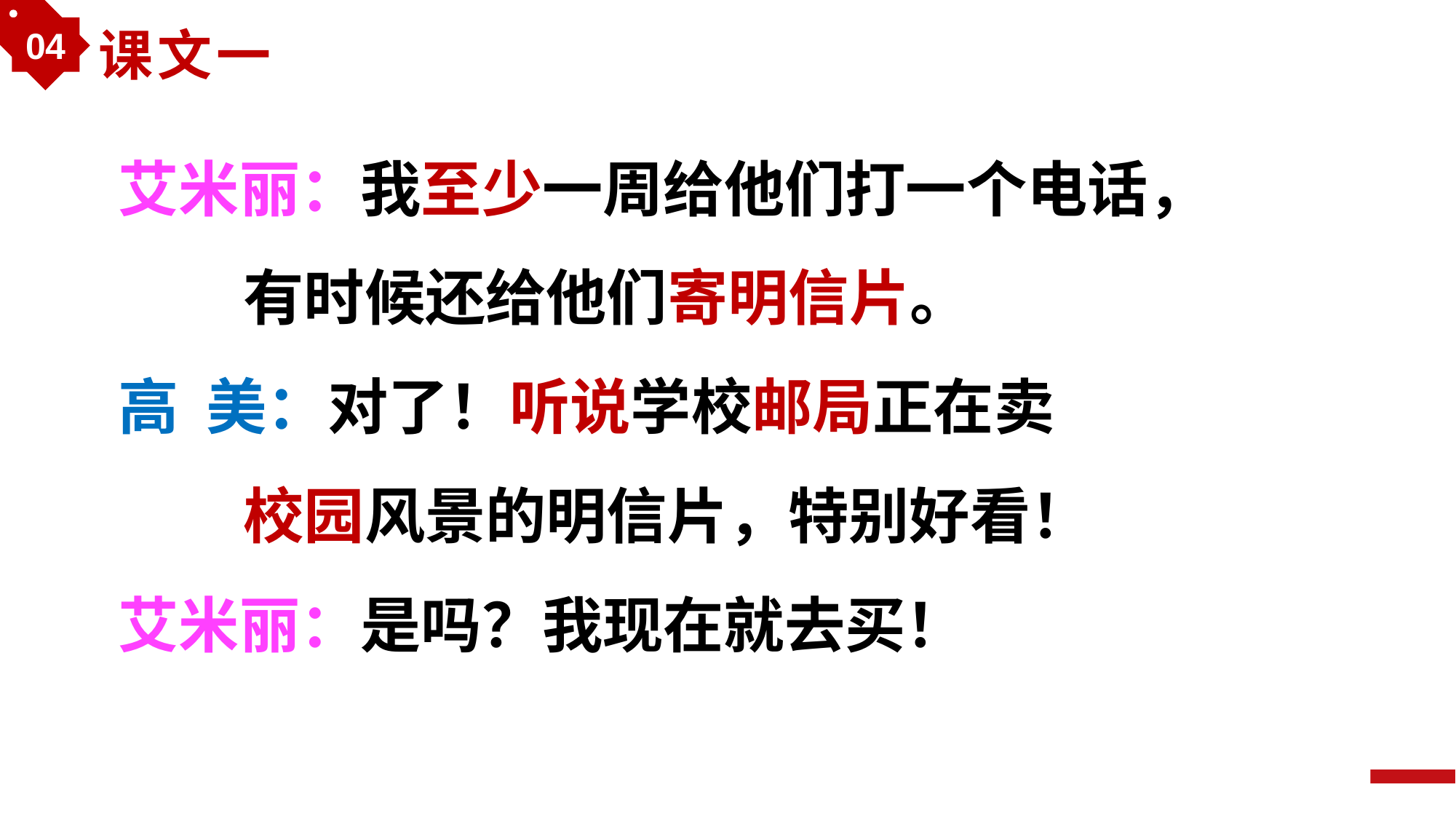

04
课文一
艾米丽：我至少一周给他们打一个电话，
        有时候还给他们寄明信片。
高  美：对了！听说学校邮局正在卖
        校园风景的明信片，特别好看！
艾米丽：是吗？我现在就去买！